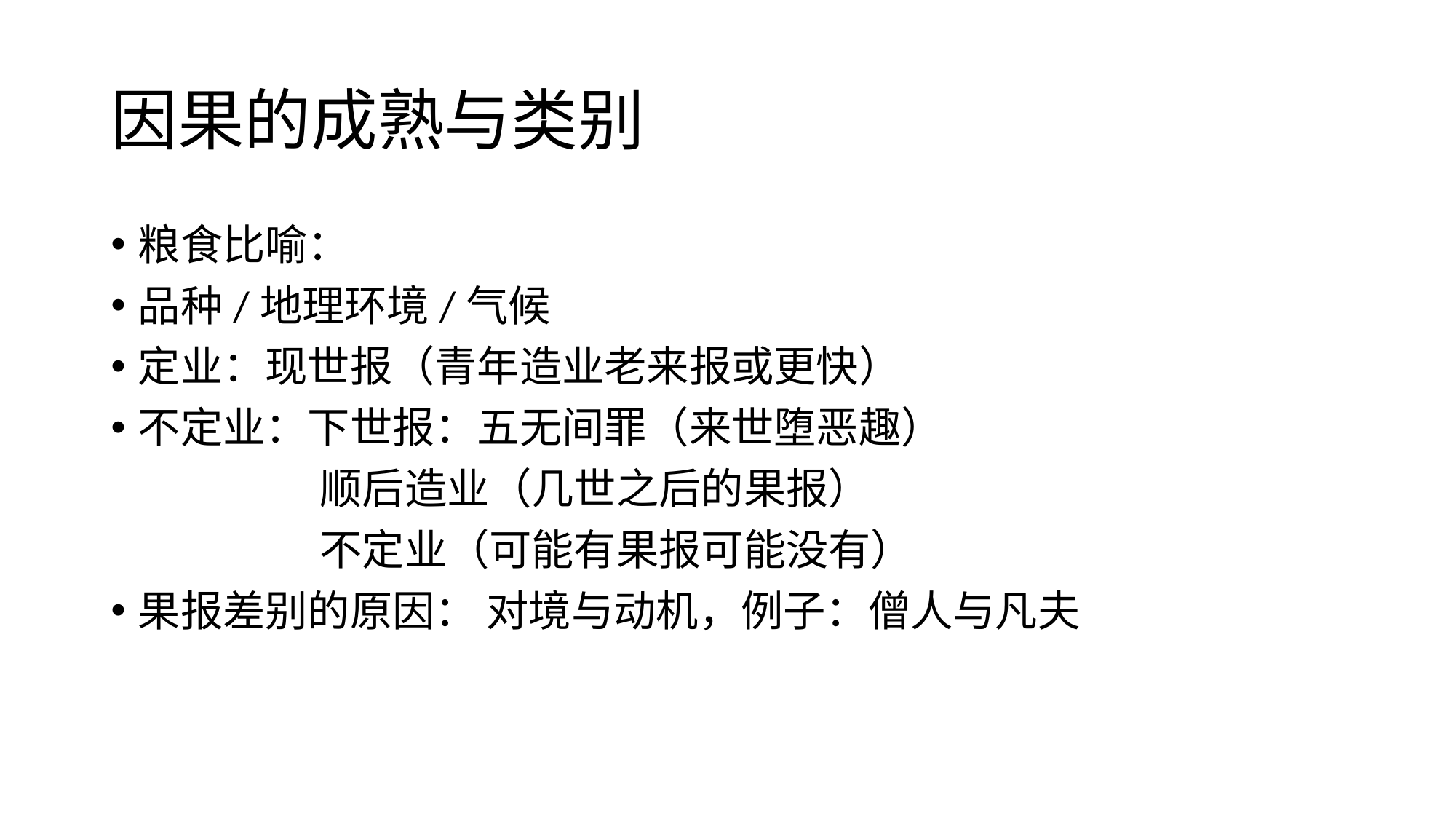

# 因果的成熟与类别
粮食比喻：
品种/地理环境/气候
定业：现世报（青年造业老来报或更快）
不定业：下世报：五无间罪（来世堕恶趣）
                     顺后造业（几世之后的果报）
                     不定业（可能有果报可能没有）
果报差别的原因： 对境与动机，例子：僧人与凡夫